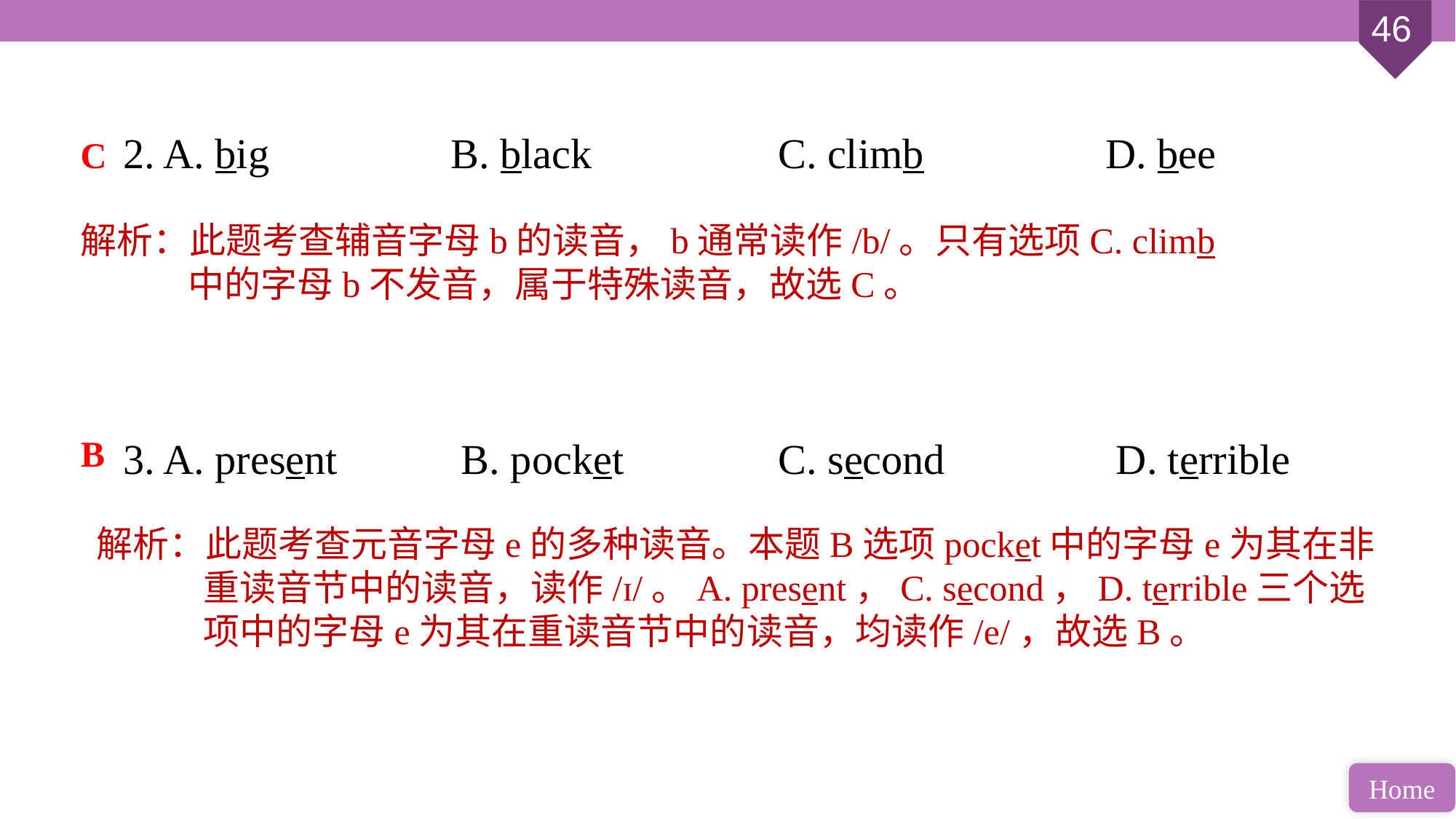

2. A. big 		B. black 		C. climb 		D. bee

3. A. present		 B. pocket 		C. second		 D. terrible
C
解析：此题考查辅音字母b的读音，b通常读作/b/。只有选项C. climb中的字母b不发音，属于特殊读音，故选C。
B
解析：此题考查元音字母e的多种读音。本题B选项pocket中的字母e为其在非重读音节中的读音，读作/ɪ/。A. present，C. second，D. terrible三个选项中的字母e为其在重读音节中的读音，均读作/e/，故选B。